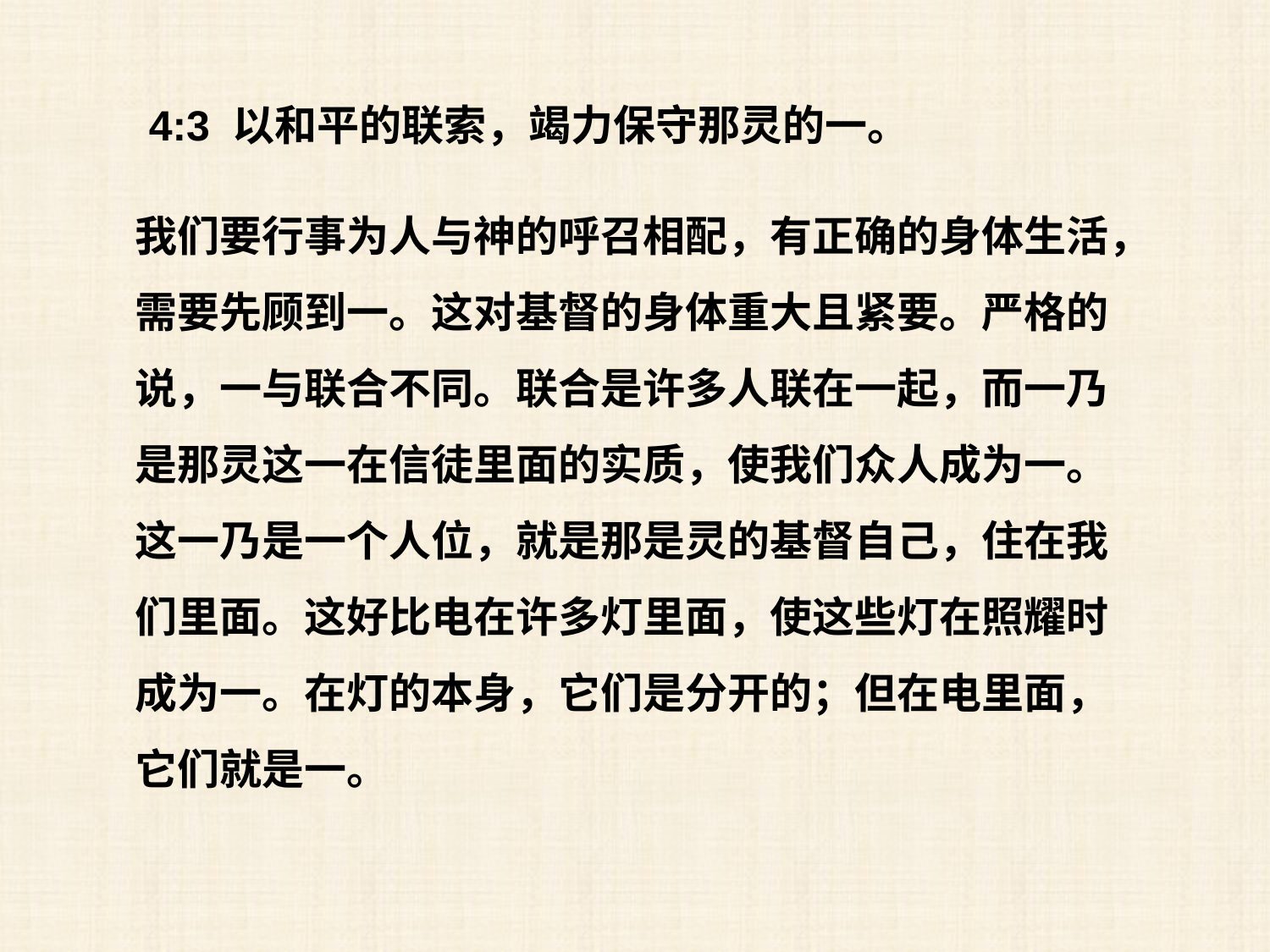

4:3 以和平的联索，竭力保守那灵的一。
我们要行事为人与神的呼召相配，有正确的身体生活，需要先顾到一。这对基督的身体重大且紧要。严格的说，一与联合不同。联合是许多人联在一起，而一乃是那灵这一在信徒里面的实质，使我们众人成为一。这一乃是一个人位，就是那是灵的基督自己，住在我们里面。这好比电在许多灯里面，使这些灯在照耀时成为一。在灯的本身，它们是分开的；但在电里面，它们就是一。